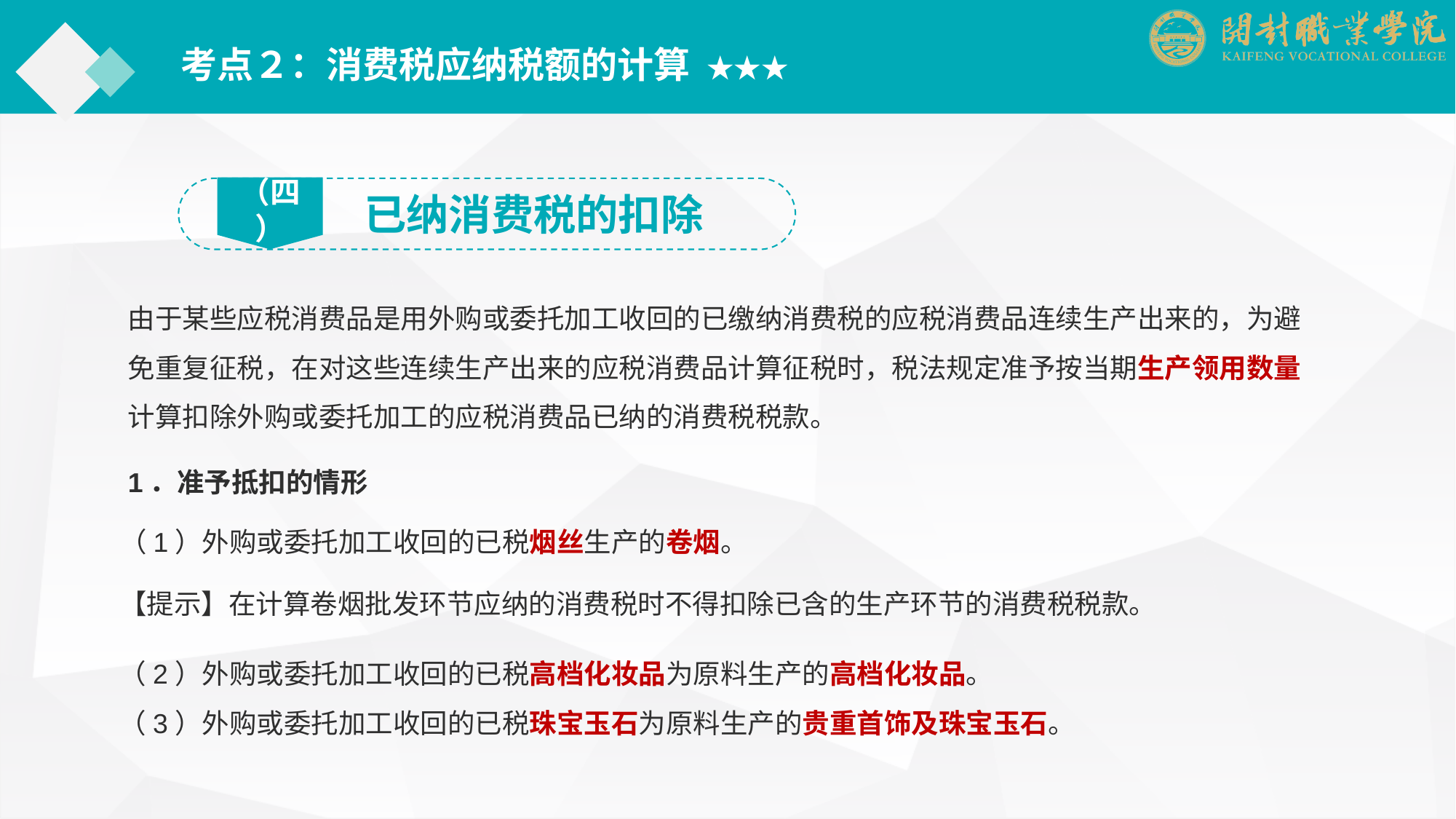

考点２：消费税应纳税额的计算  ★★★
（四）

已纳消费税的扣除
由于某些应税消费品是用外购或委托加工收回的已缴纳消费税的应税消费品连续生产出来的，为避免重复征税，在对这些连续生产出来的应税消费品计算征税时，税法规定准予按当期生产领用数量计算扣除外购或委托加工的应税消费品已纳的消费税税款。
1．准予抵扣的情形
（1）外购或委托加工收回的已税烟丝生产的卷烟。
【提示】在计算卷烟批发环节应纳的消费税时不得扣除已含的生产环节的消费税税款。
（2）外购或委托加工收回的已税高档化妆品为原料生产的高档化妆品。
（3）外购或委托加工收回的已税珠宝玉石为原料生产的贵重首饰及珠宝玉石。